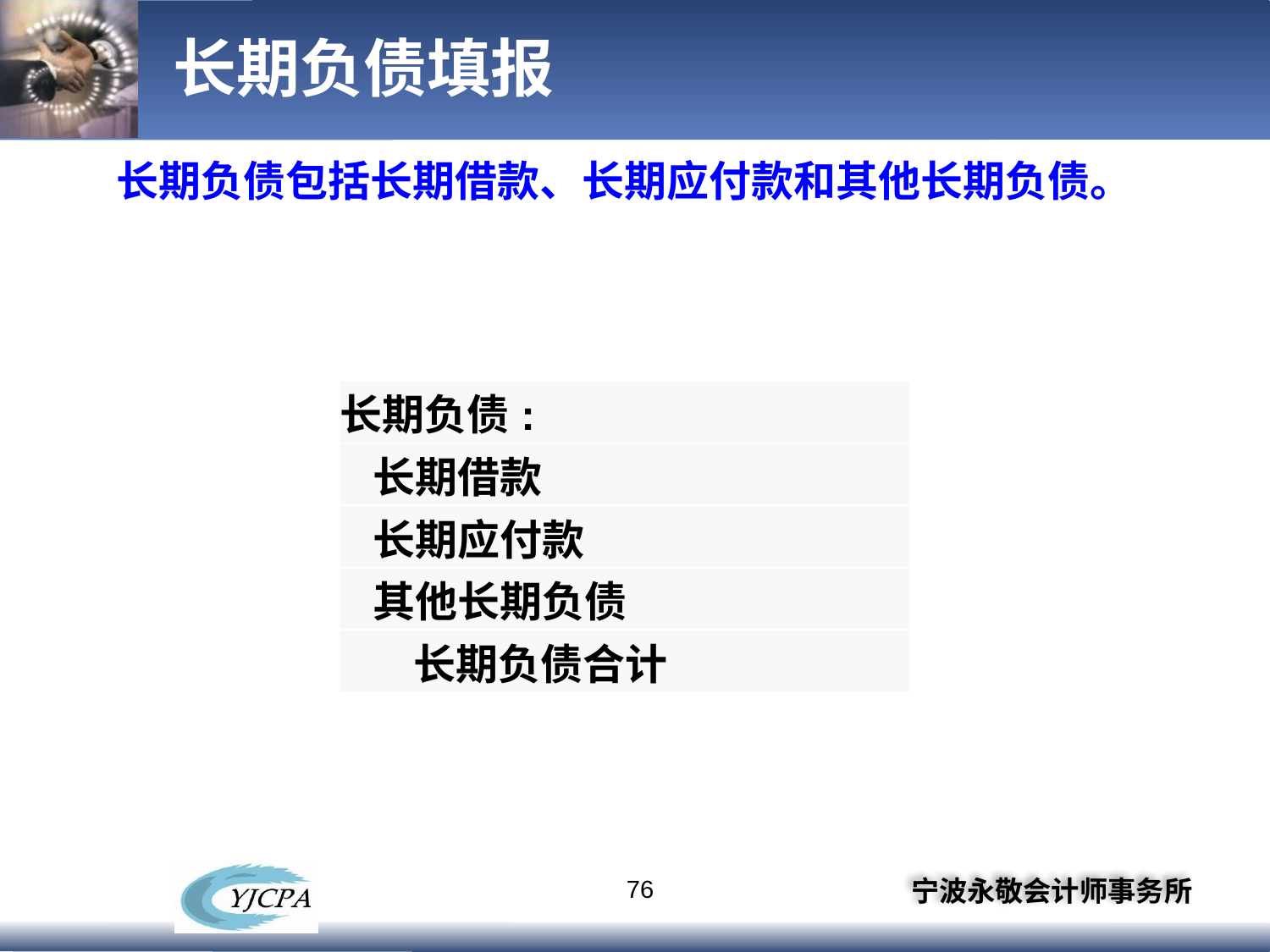

# 长期负债填报
长期负债包括长期借款、长期应付款和其他长期负债。
| 长期负债: |
| --- |
| 长期借款 |
| 长期应付款 |
| 其他长期负债 |
| 长期负债合计 |